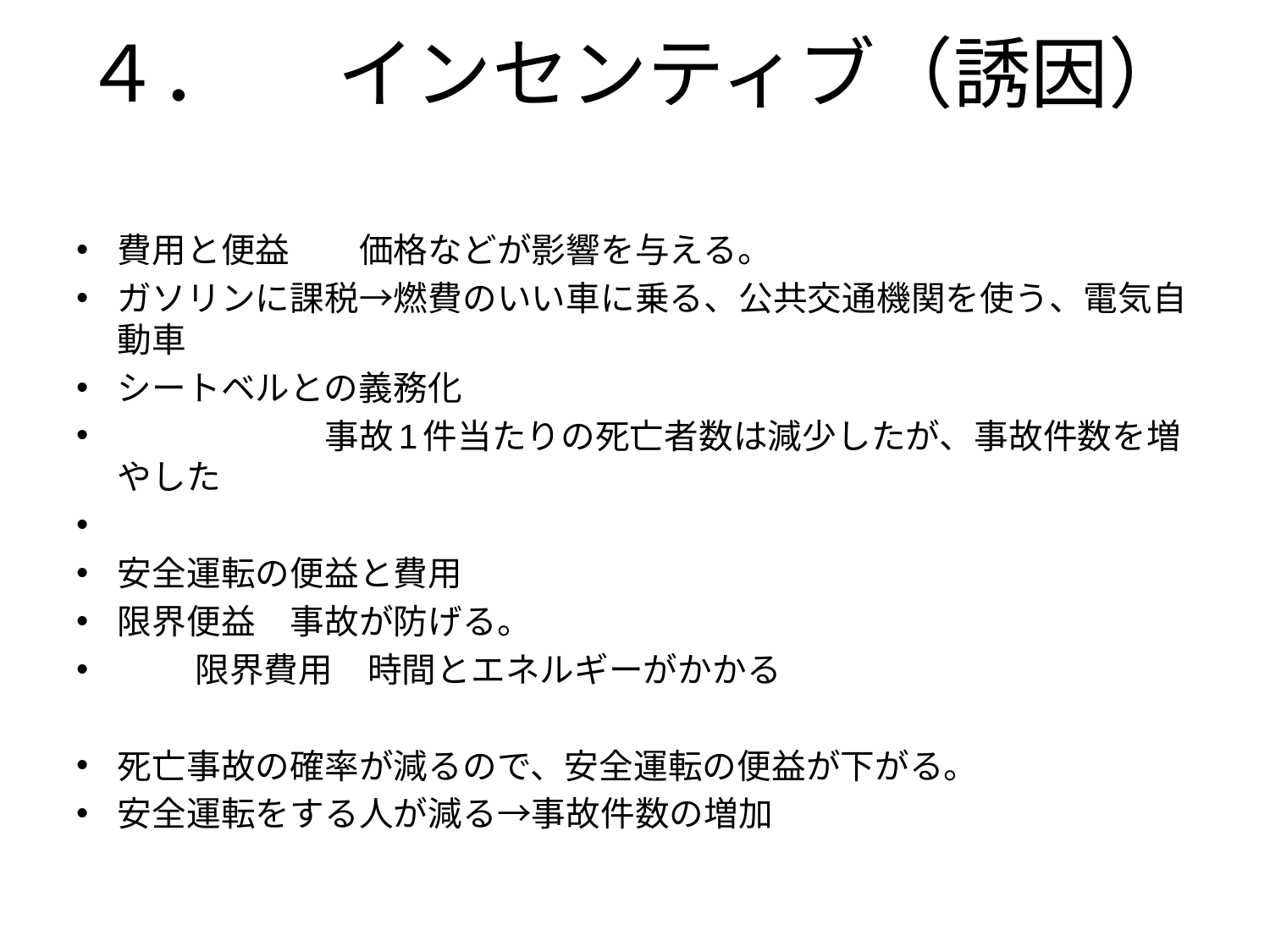

# ４．	インセンティブ（誘因）
費用と便益　　価格などが影響を与える。
ガソリンに課税→燃費のいい車に乗る、公共交通機関を使う、電気自動車
シートベルとの義務化
　　　　　　事故1件当たりの死亡者数は減少したが、事故件数を増やした

安全運転の便益と費用
限界便益　事故が防げる。
　	限界費用　時間とエネルギーがかかる

死亡事故の確率が減るので、安全運転の便益が下がる。
安全運転をする人が減る→事故件数の増加